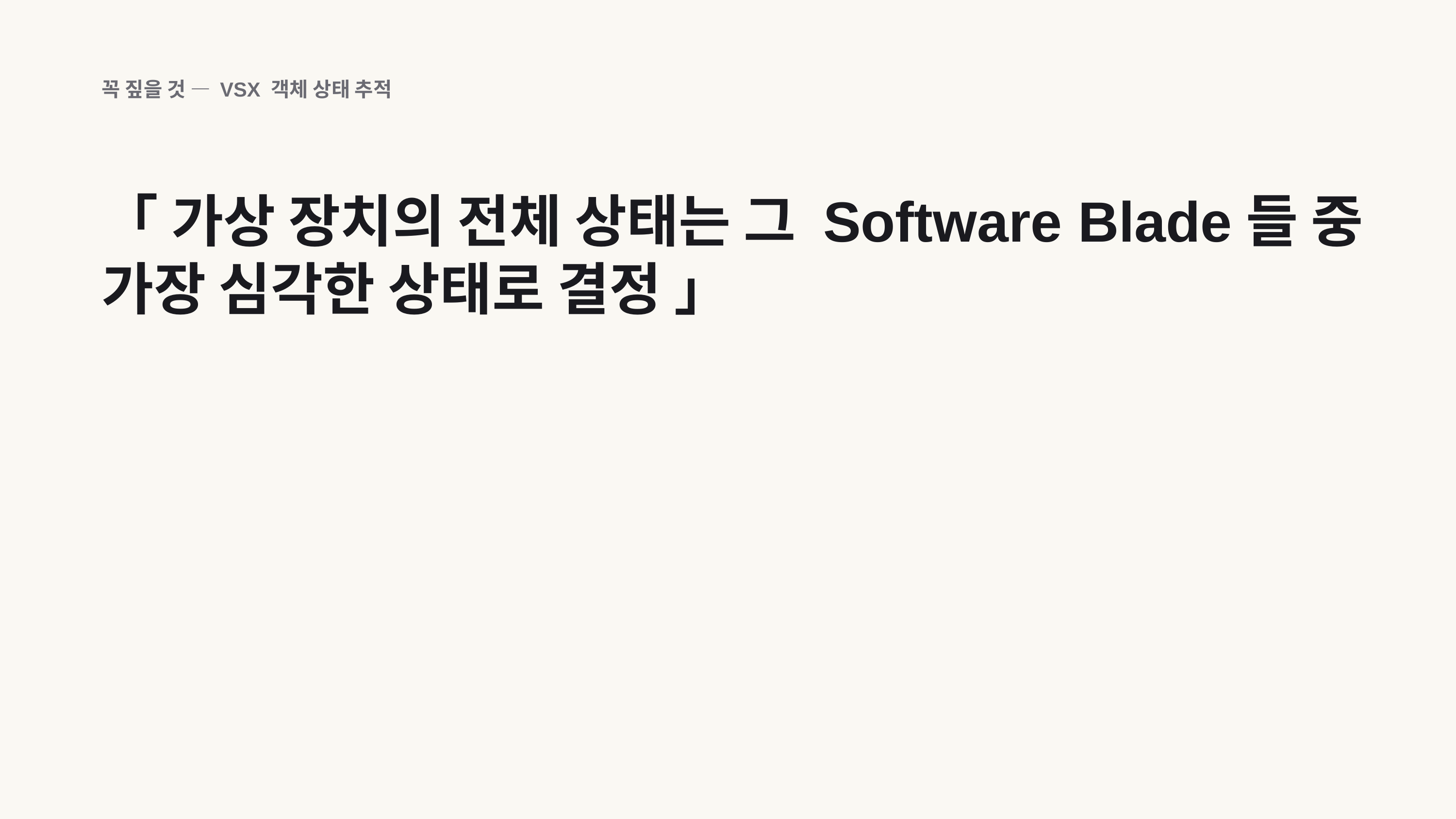

꼭 짚을 것 — VSX 객체 상태 추적
「 가상 장치의 전체 상태는 그 Software Blade들 중 가장 심각한 상태로 결정 」